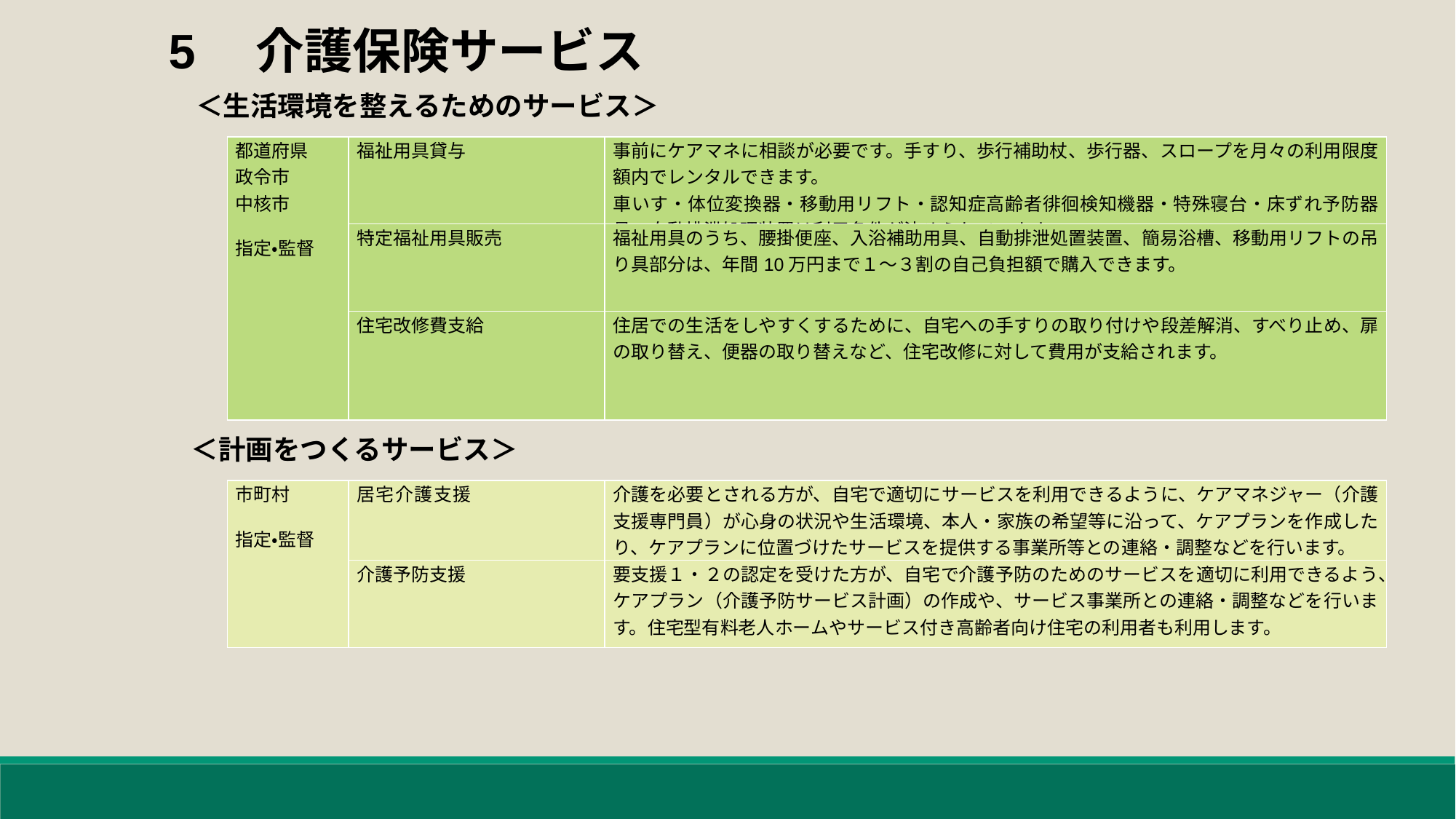

5　介護保険サービス
＜生活環境を整えるためのサービス＞
| 都道府県 政令市 中核市 指定・監督 | 福祉用具貸与 | 事前にケアマネに相談が必要です。手すり、歩行補助杖、歩行器、スロープを月々の利用限度額内でレンタルできます。 車いす・体位変換器・移動用リフト・認知症高齢者徘徊検知機器・特殊寝台・床ずれ予防器具・自動排泄処理装置は利用条件が決められています。 |
| --- | --- | --- |
|  | 特定福祉用具販売 | 福祉用具のうち、腰掛便座、入浴補助用具、自動排泄処置装置、簡易浴槽、移動用リフトの吊り具部分は、年間10万円まで１～３割の自己負担額で購入できます。 |
|  | 住宅改修費支給 | 住居での生活をしやすくするために、自宅への手すりの取り付けや段差解消、すべり止め、扉の取り替え、便器の取り替えなど、住宅改修に対して費用が支給されます。 |
＜計画をつくるサービス＞
| 市町村 指定・監督 | 居宅介護支援 | 介護を必要とされる方が、自宅で適切にサービスを利用できるように、ケアマネジャー（介護支援専門員）が心身の状況や生活環境、本人・家族の希望等に沿って、ケアプランを作成したり、ケアプランに位置づけたサービスを提供する事業所等との連絡・調整などを行います。 |
| --- | --- | --- |
|  | 介護予防支援 | 要支援１・２の認定を受けた方が、自宅で介護予防のためのサービスを適切に利用できるよう、ケアプラン（介護予防サービス計画）の作成や、サービス事業所との連絡・調整などを行います。住宅型有料老人ホームやサービス付き高齢者向け住宅の利用者も利用します。 |